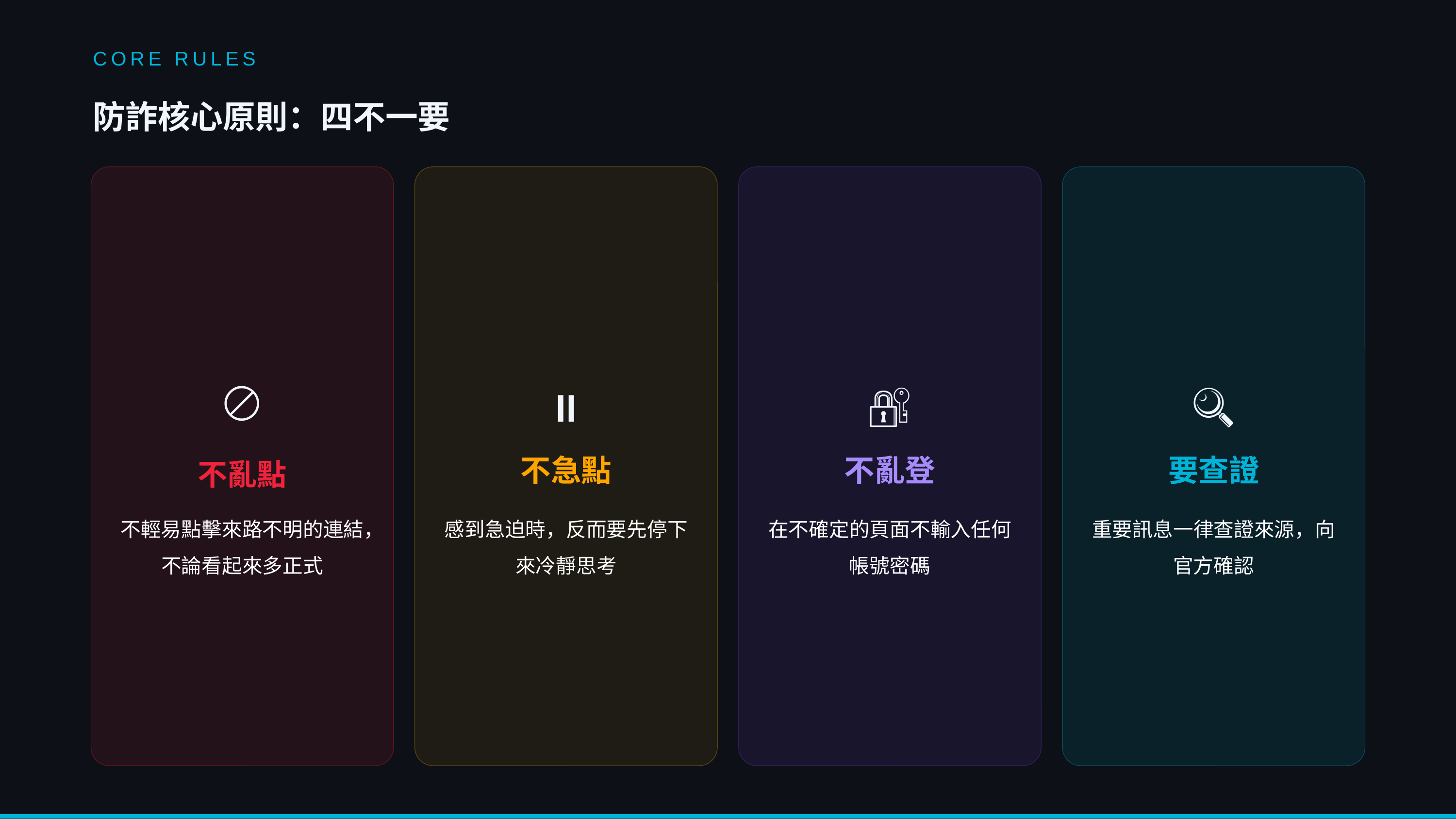

CORE RULES
防詐核心原則：四不一要

🚫
⏸
🔐
🔍
不亂點
不急點
不亂登
要查證
在不確定的頁面不輸入任何帳號密碼
不輕易點擊來路不明的連結，不論看起來多正式
感到急迫時，反而要先停下來冷靜思考
重要訊息一律查證來源，向官方確認